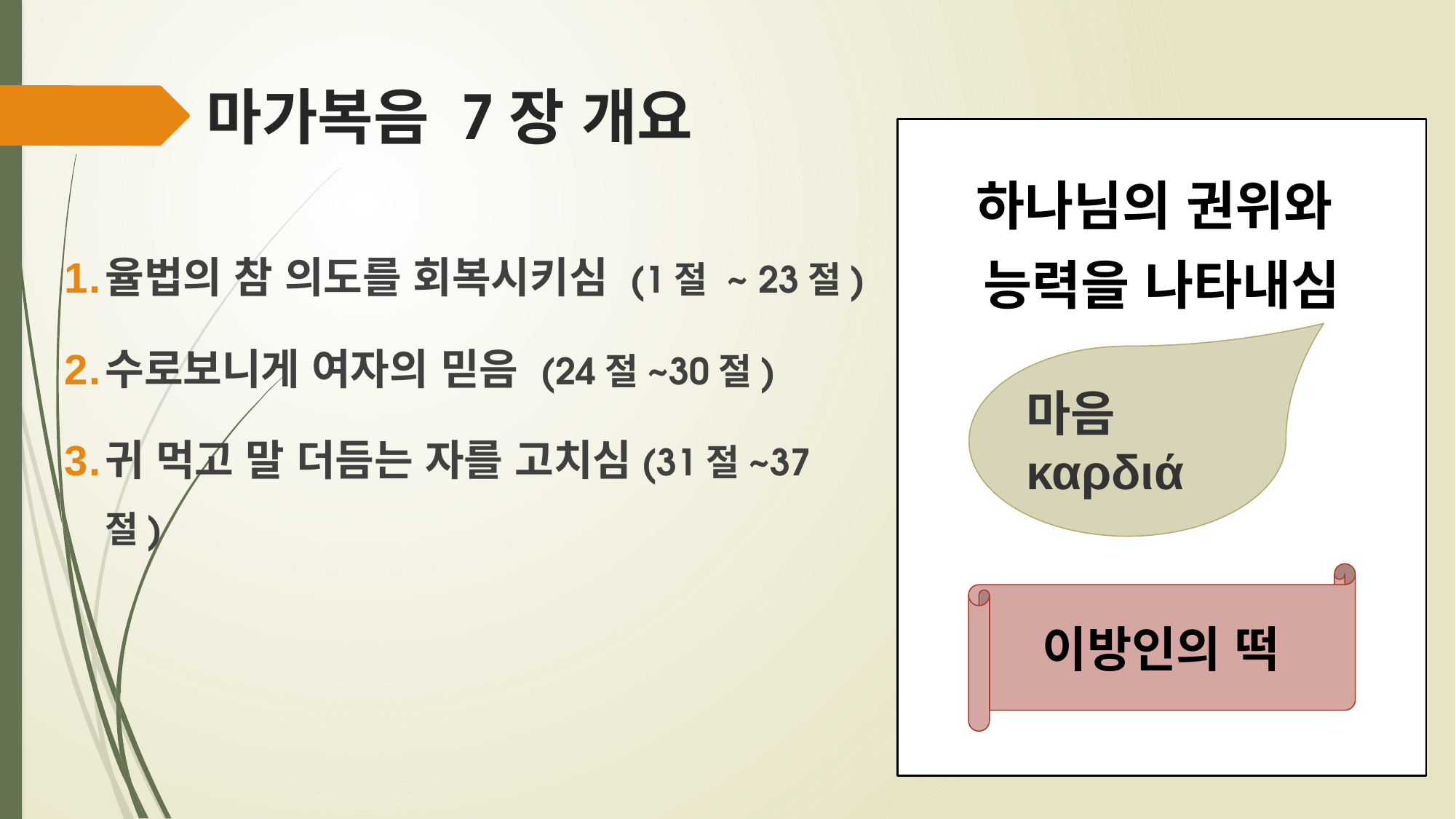

# 마가복음 7장 개요

하나님의 권위와
능력을 나타내심

율법의 참 의도를 회복시키심 (1절 ~ 23절)
수로보니게 여자의 믿음 (24절~30절)
귀 먹고 말 더듬는 자를 고치심(31절~37절)

마음 καρδιά
이방인의 떡